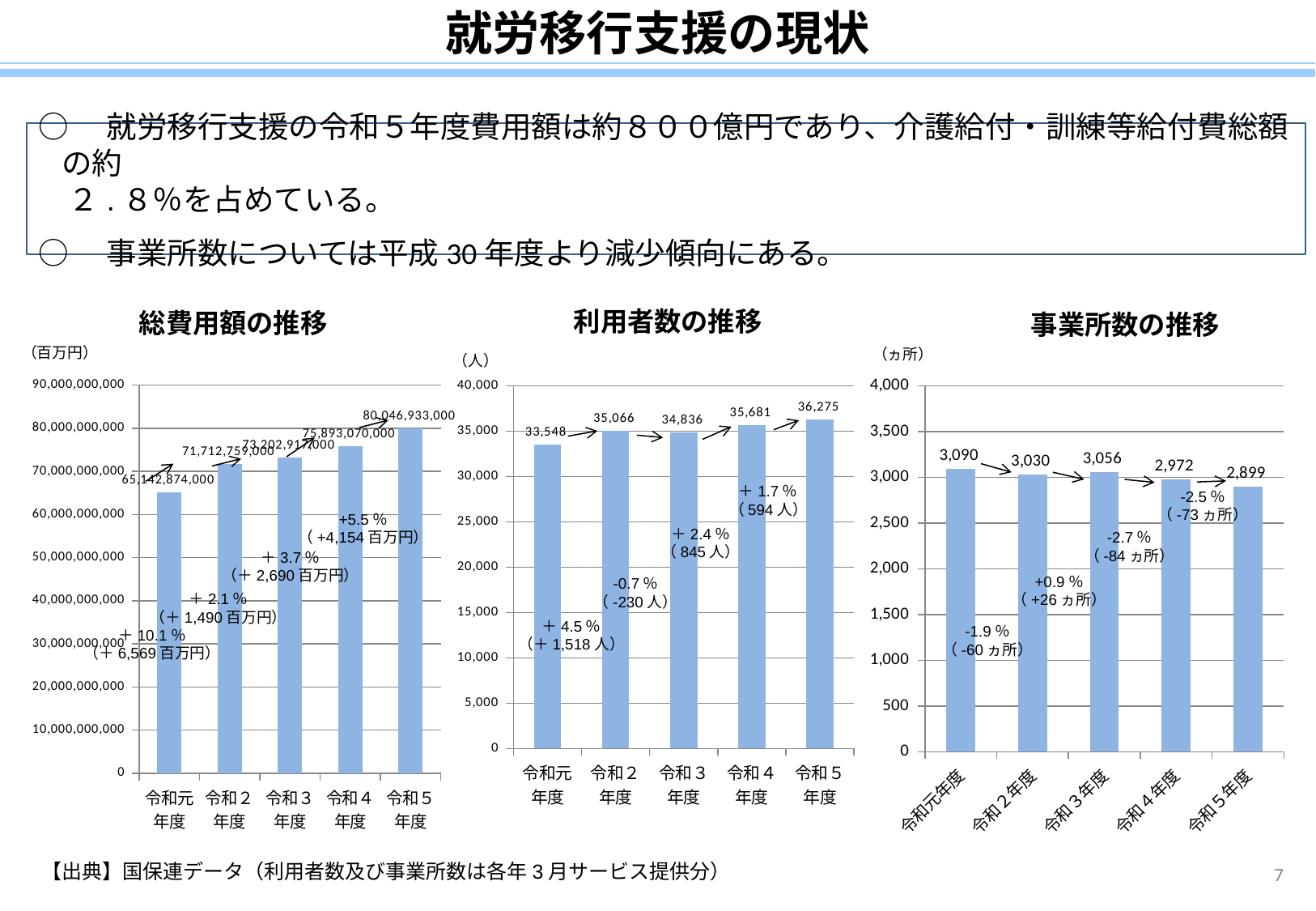

就労移行支援の現状
○　就労移行支援の令和５年度費用額は約８００億円であり、介護給付・訓練等給付費総額の約
　２.８％を占めている。

○　事業所数については平成30年度より減少傾向にある。
利用者数の推移
総費用額の推移
事業所数の推移
（ヵ所）
（百万円）
（人）

### Chart

| Category |  |
|---|---|
| 令和元年度 | 33548.0 |
| 令和２年度 | 35066.0 |
| 令和３年度 | 34836.0 |
| 令和４年度 | 35681.0 |
| 令和５年度 | 36275.0 |

### Chart

| Category |  |
|---|---|
| 令和元年度 | 65142874000.0 |
| 令和２年度 | 71712759000.0 |
| 令和３年度 | 73202917000.0 |
| 令和４年度 | 75893070000.0 |
| 令和５年度 | 80046933000.0 |

### Chart

| Category |  |
|---|---|
| 令和元年度 | 3090.0 |
| 令和２年度 | 3030.0 |
| 令和３年度 | 3056.0 |
| 令和４年度 | 2972.0 |
| 令和５年度 | 2899.0 |
＋1.7％
（594人）
-2.5％
（-73ヵ所）
+5.5％
（+4,154百万円）
＋2.4％
（845人）
-2.7％
（-84ヵ所）
＋3.7％
（＋2,690百万円）
-0.7％
（-230人）
+0.9％
（+26ヵ所）
＋2.1％
（＋1,490百万円）
＋4.5％
（＋1,518人）
＋10.1％
（＋6,569百万円）
-1.9％
（-60ヵ所）
【出典】国保連データ（利用者数及び事業所数は各年3月サービス提供分）
7